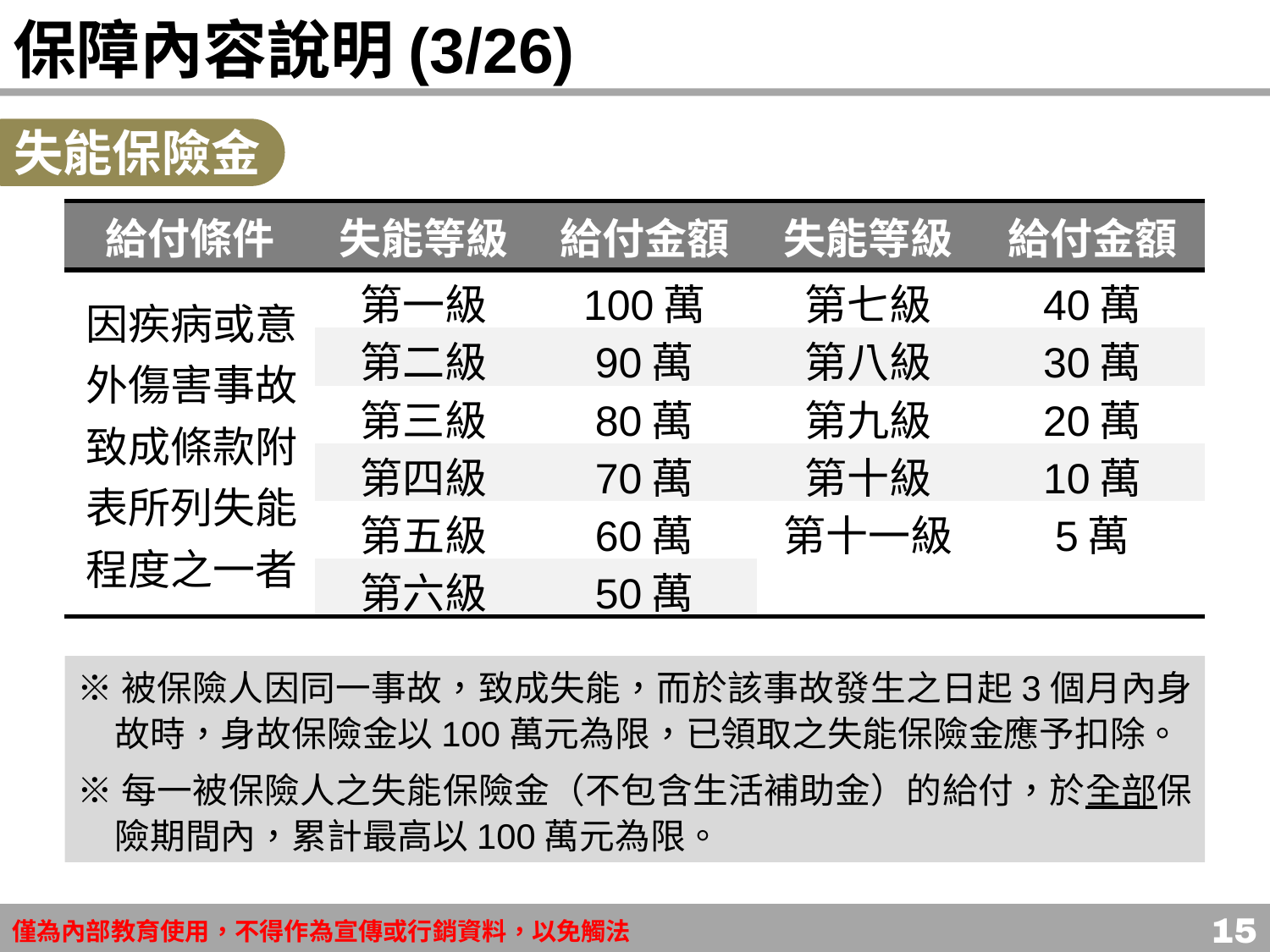

# 保障內容說明(3/26)
失能保險金

| 給付條件 | 失能等級 | 給付金額 | 失能等級 | 給付金額 |
| --- | --- | --- | --- | --- |
| 因疾病或意 外傷害事故 致成條款附 表所列失能 程度之一者 | 第一級 | 100萬 | 第七級 | 40萬 |
|  | 第二級 | 90萬 | 第八級 | 30萬 |
|  | 第三級 | 80萬 | 第九級 | 20萬 |
|  | 第四級 | 70萬 | 第十級 | 10萬 |
|  | 第五級 | 60萬 | 第十一級 | 5萬 |
|  | 第六級 | 50萬 |  |  |
※被保險人因同一事故，致成失能，而於該事故發生之日起3個月內身故時，身故保險金以100萬元為限，已領取之失能保險金應予扣除。
※每一被保險人之失能保險金（不包含生活補助金）的給付，於全部保險期間內，累計最高以100萬元為限。
15